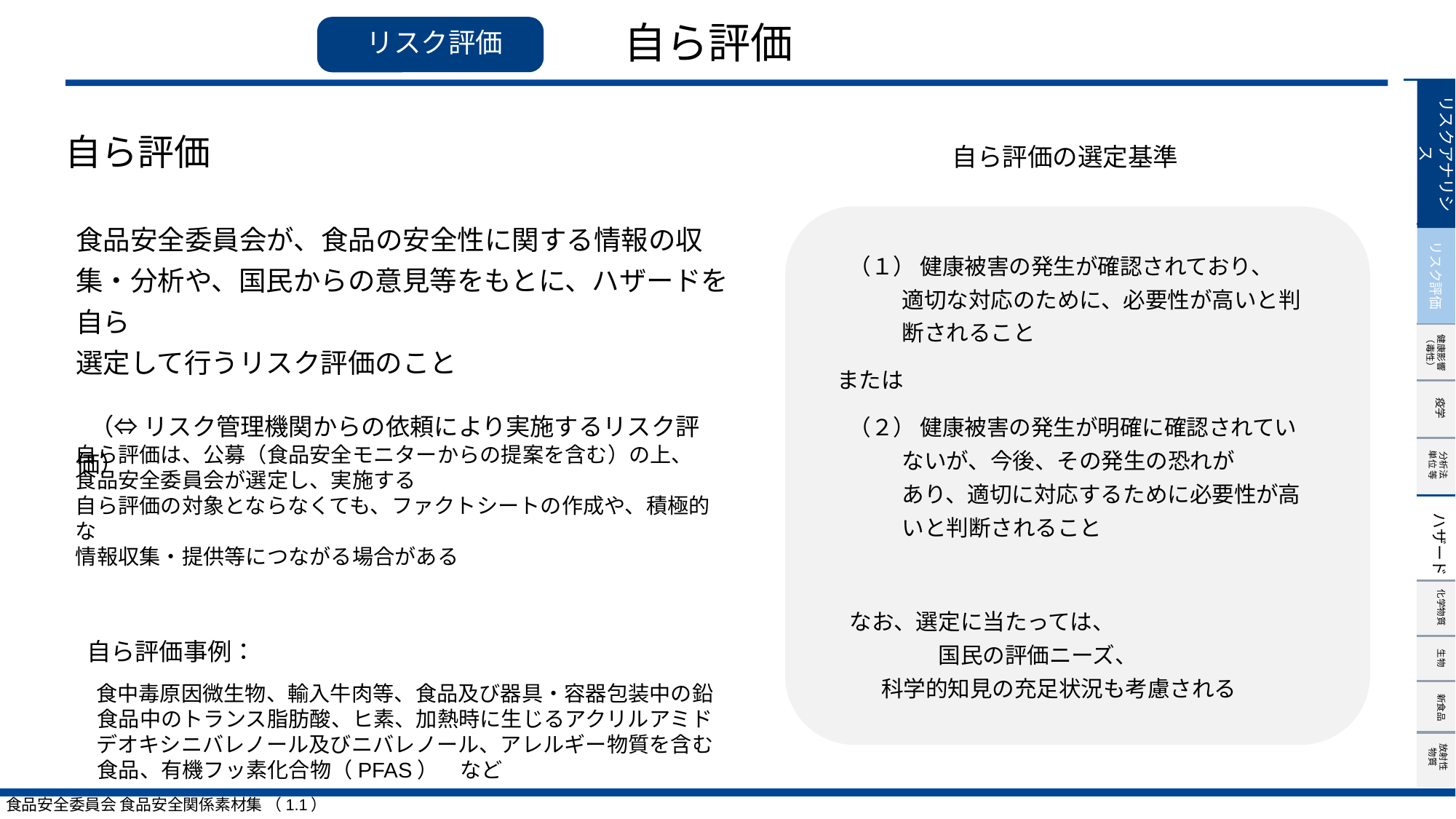

# 自ら評価
 リスク評価
リスクアナリシス
自ら評価

食品安全委員会が、食品の安全性に関する情報の収集・分析や、国民からの意見等をもとに、ハザードを自ら
選定して行うリスク評価のこと
 （⇔ リスク管理機関からの依頼により実施するリスク評価）

自ら評価の選定基準

（１） 健康被害の発生が確認されており、
適切な対応のために、必要性が高いと判断されること
 または
（２） 健康被害の発生が明確に確認されていないが、今後、その発生の恐れが
あり、適切に対応するために必要性が高いと判断されること

　なお、選定に当たっては、
　　　　　国民の評価ニーズ、
          科学的知見の充足状況も考慮される

リスク評価
自ら評価は、公募（食品安全モニターからの提案を含む）の上、
食品安全委員会が選定し、実施する
自ら評価の対象とならなくても、ファクトシートの作成や、積極的な
情報収集・提供等につながる場合がある

 自ら評価事例：
食中毒原因微生物、輸入牛肉等、食品及び器具・容器包装中の鉛
食品中のトランス脂肪酸、ヒ素、加熱時に生じるアクリルアミド
デオキシニバレノール及びニバレノール、アレルギー物質を含む食品、有機フッ素化合物（PFAS）　など